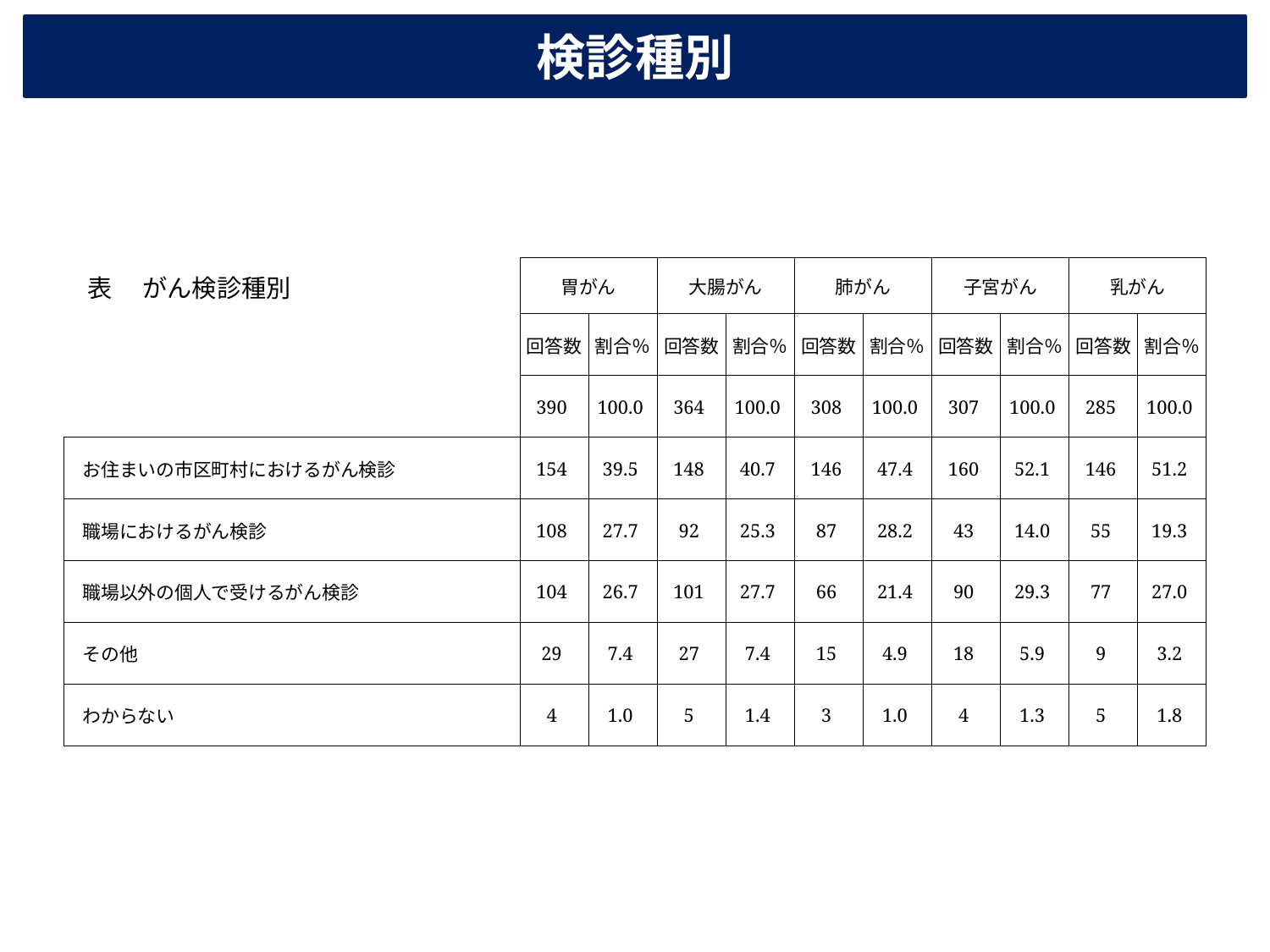

検診種別
|  | 胃がん |  | 大腸がん |  | 肺がん |  | 子宮がん |  | 乳がん |  |
| --- | --- | --- | --- | --- | --- | --- | --- | --- | --- | --- |
|  | 回答数 | 割合％ | 回答数 | 割合％ | 回答数 | 割合％ | 回答数 | 割合％ | 回答数 | 割合％ |
|  | 390 | 100.0 | 364 | 100.0 | 308 | 100.0 | 307 | 100.0 | 285 | 100.0 |
| お住まいの市区町村におけるがん検診 | 154 | 39.5 | 148 | 40.7 | 146 | 47.4 | 160 | 52.1 | 146 | 51.2 |
| 職場におけるがん検診 | 108 | 27.7 | 92 | 25.3 | 87 | 28.2 | 43 | 14.0 | 55 | 19.3 |
| 職場以外の個人で受けるがん検診 | 104 | 26.7 | 101 | 27.7 | 66 | 21.4 | 90 | 29.3 | 77 | 27.0 |
| その他 | 29 | 7.4 | 27 | 7.4 | 15 | 4.9 | 18 | 5.9 | 9 | 3.2 |
| わからない | 4 | 1.0 | 5 | 1.4 | 3 | 1.0 | 4 | 1.3 | 5 | 1.8 |
表 　がん検診種別